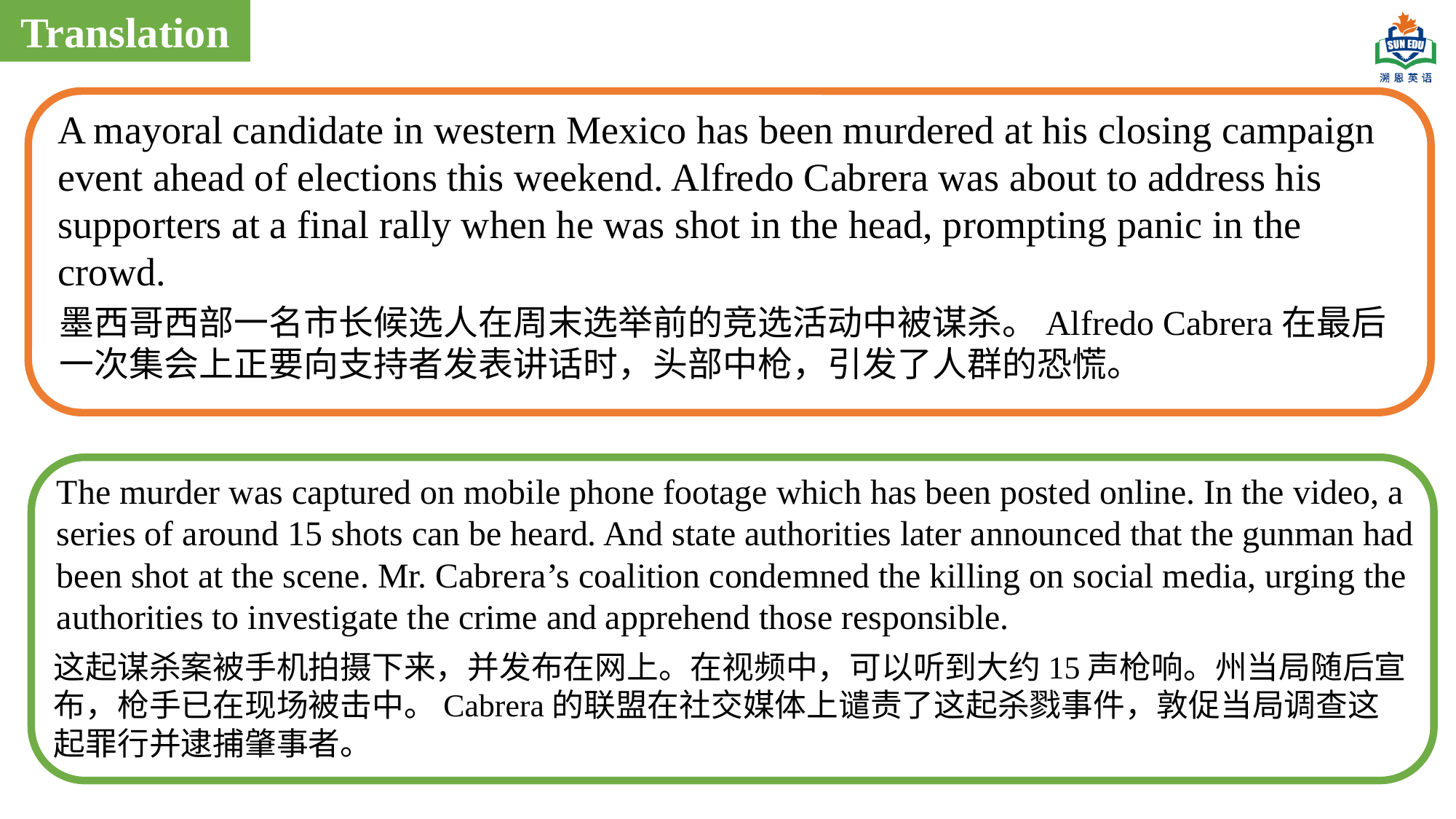

Translation

A mayoral candidate in western Mexico has been murdered at his closing campaign event ahead of elections this weekend. Alfredo Cabrera was about to address his supporters at a final rally when he was shot in the head, prompting panic in the crowd.
墨西哥西部一名市长候选人在周末选举前的竞选活动中被谋杀。Alfredo Cabrera在最后一次集会上正要向支持者发表讲话时，头部中枪，引发了人群的恐慌。

The murder was captured on mobile phone footage which has been posted online. In the video, a series of around 15 shots can be heard. And state authorities later announced that the gunman had been shot at the scene. Mr. Cabrera’s coalition condemned the killing on social media, urging the authorities to investigate the crime and apprehend those responsible.
这起谋杀案被手机拍摄下来，并发布在网上。在视频中，可以听到大约15声枪响。州当局随后宣布，枪手已在现场被击中。Cabrera的联盟在社交媒体上谴责了这起杀戮事件，敦促当局调查这起罪行并逮捕肇事者。